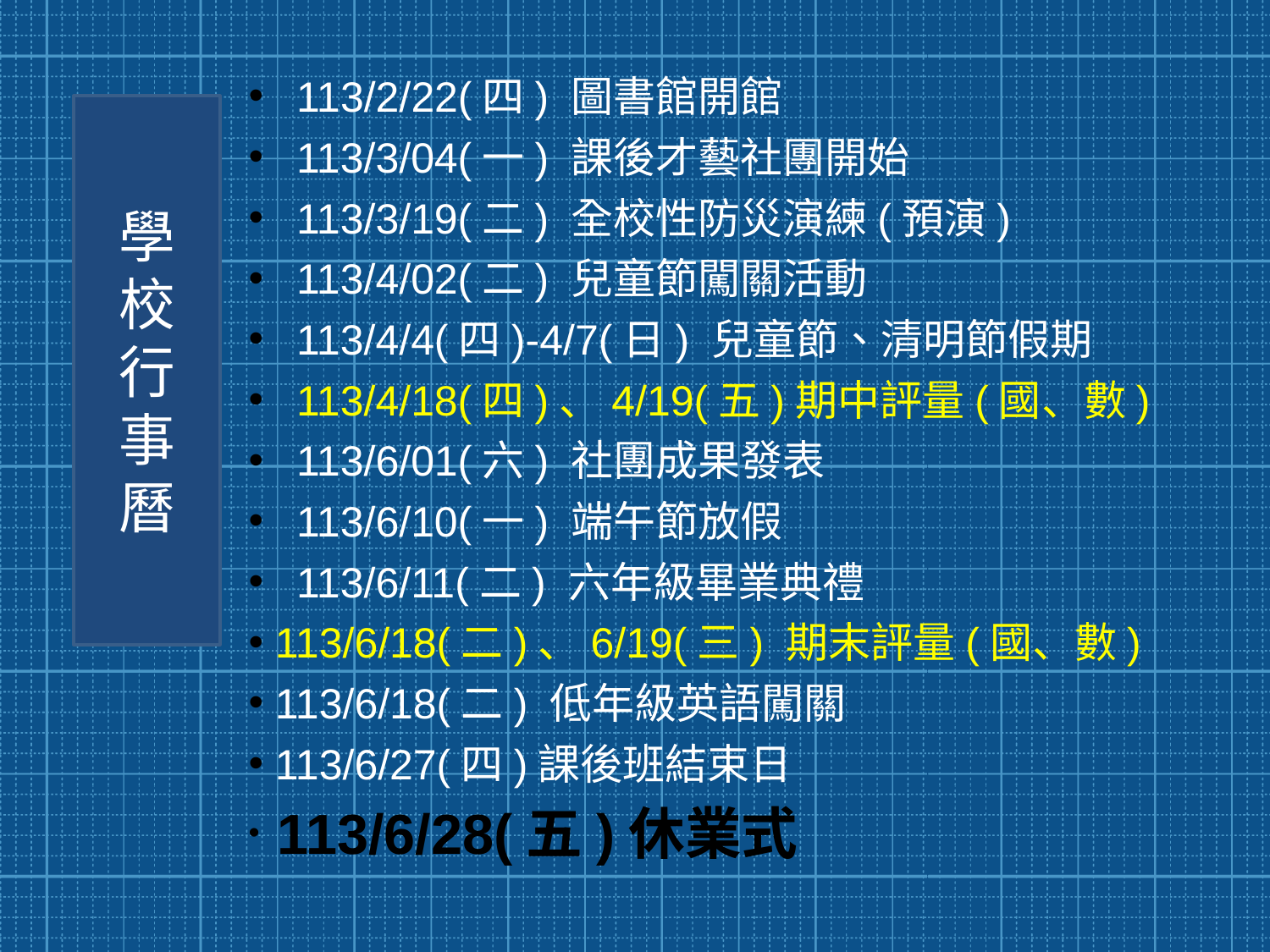

113/2/22(四) 圖書館開館
113/3/04(一) 課後才藝社團開始
113/3/19(二) 全校性防災演練(預演)
113/4/02(二) 兒童節闖關活動
113/4/4(四)-4/7(日) 兒童節、清明節假期
113/4/18(四)、4/19(五)期中評量(國、數)
113/6/01(六) 社團成果發表
113/6/10(一) 端午節放假
113/6/11(二) 六年級畢業典禮
 113/6/18(二)、6/19(三) 期末評量(國、數)
 113/6/18(二) 低年級英語闖關
 113/6/27(四)課後班結束日
  113/6/28(五)休業式
學
校
行
事
曆